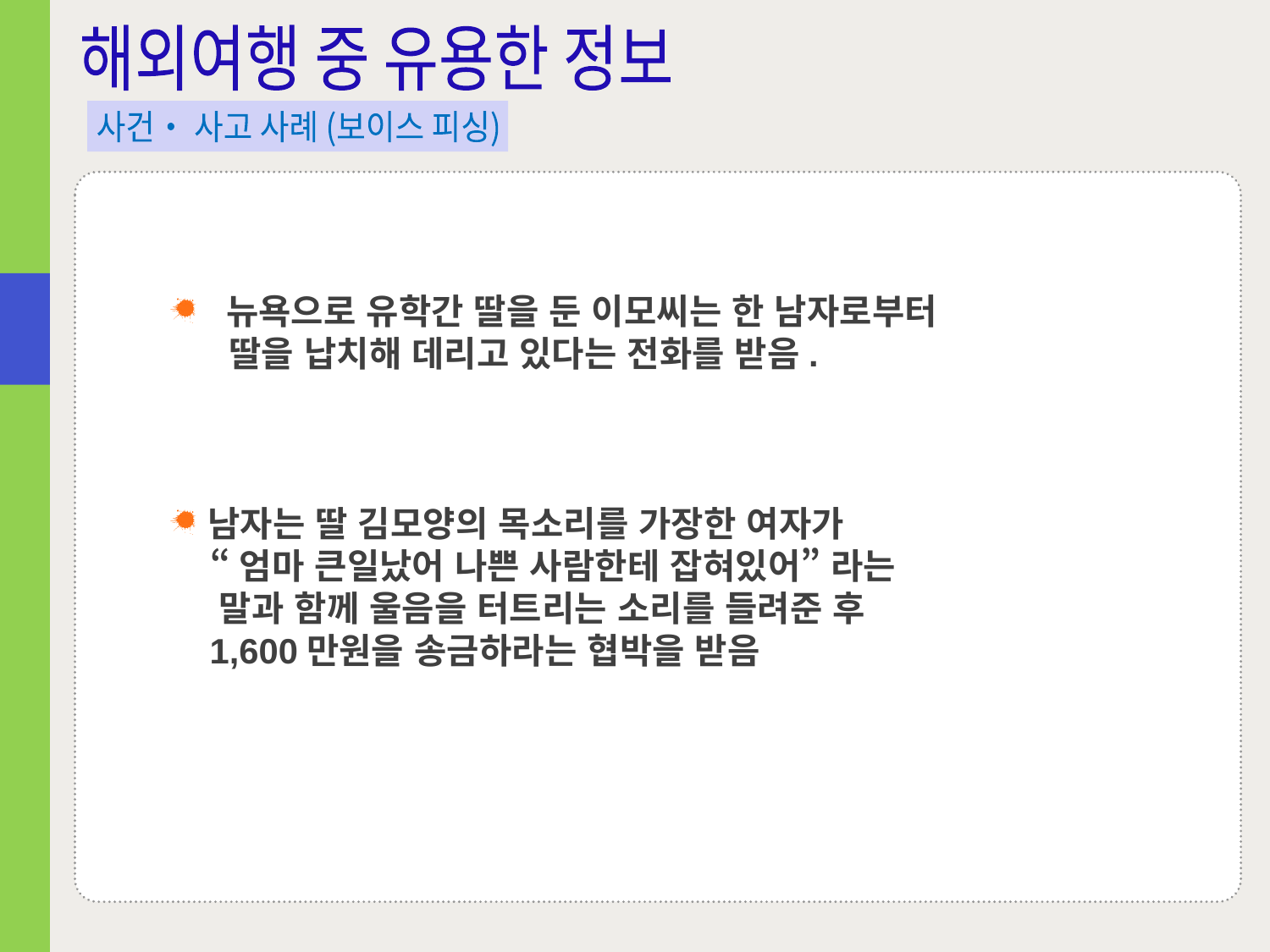

해외여행 중 유용한 정보

사건• 사고 사례 (보이스 피싱)

 뉴욕으로 유학간 딸을 둔 이모씨는 한 남자로부터
     딸을 납치해 데리고 있다는 전화를 받음.

남자는 딸 김모양의 목소리를 가장한 여자가
    “엄마 큰일났어 나쁜 사람한테 잡혀있어” 라는
    말과 함께 울음을 터트리는 소리를 들려준 후
    1,600만원을 송금하라는 협박을 받음